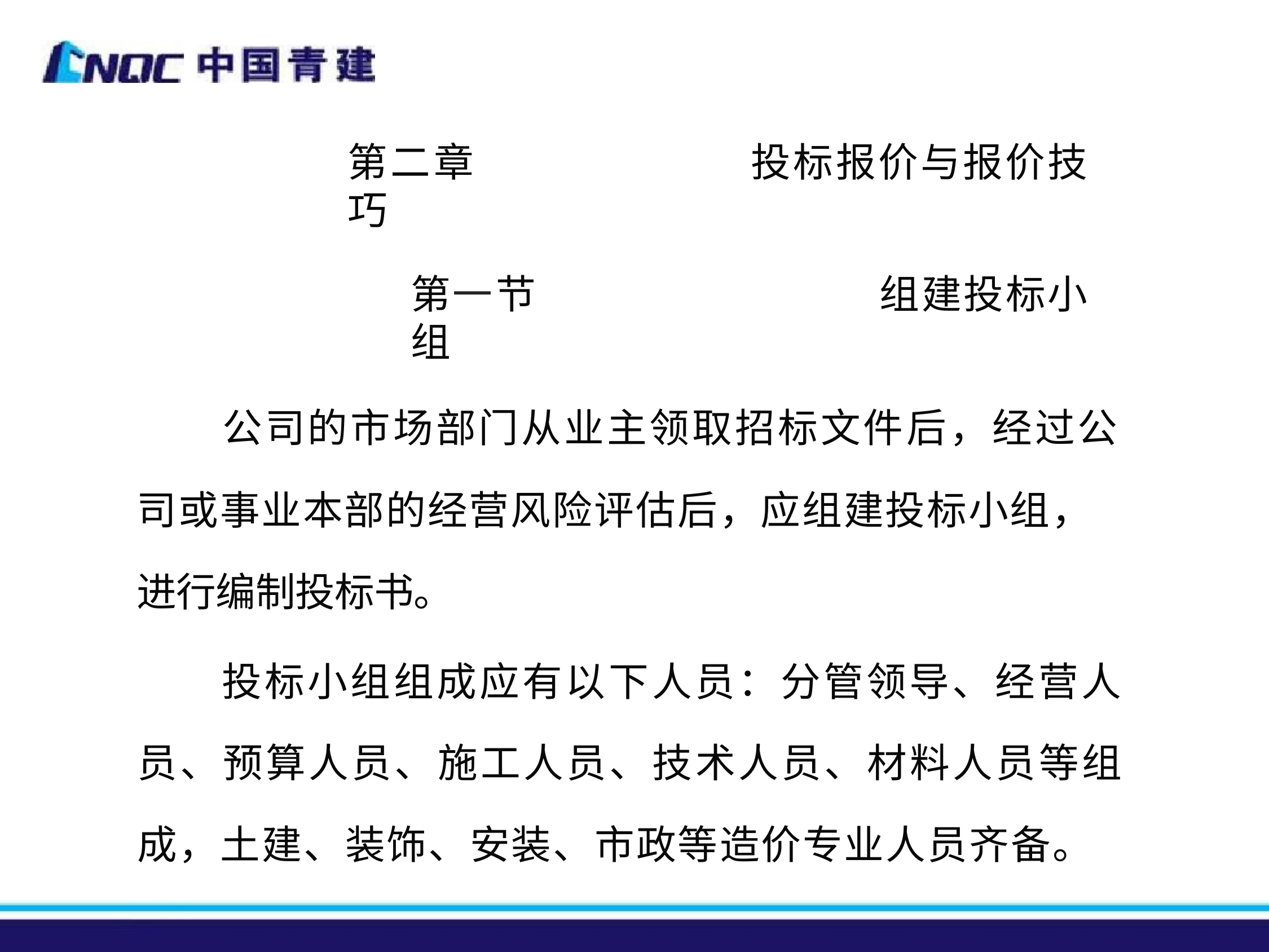

第二章	投标报价与报价技巧
第一节	组建投标小组
公司的市场部门从业主领取招标文件后，经过公 司或事业本部的经营风险评估后，应组建投标小组，  进行编制投标书。
投标小组组成应有以下人员：分管领导、经营人 员、预算人员、施工人员、技术人员、材料人员等组 成，土建、装饰、安装、市政等造价专业人员齐备。